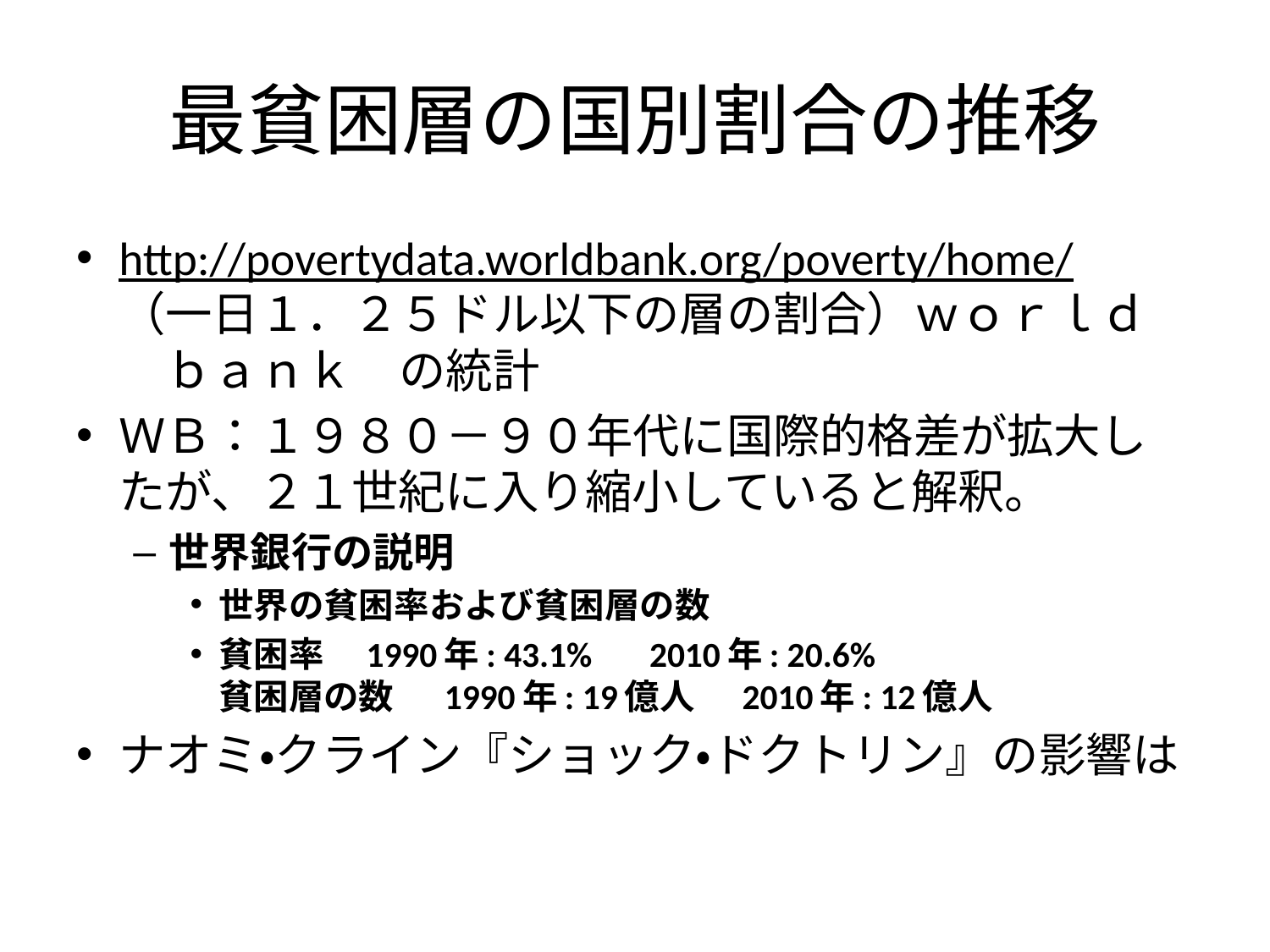

# 最貧困層の国別割合の推移
http://povertydata.worldbank.org/poverty/home/　（一日１．２５ドル以下の層の割合）ｗｏｒｌｄ　ｂａｎｋ　の統計
ＷＢ：１９８０－９０年代に国際的格差が拡大したが、２１世紀に入り縮小していると解釈。
世界銀行の説明
世界の貧困率および貧困層の数
貧困率　1990年: 43.1% 　2010年: 20.6% 
貧困層の数　 1990年: 19億人     2010年: 12億人
ナオミ・クライン『ショック・ドクトリン』の影響は